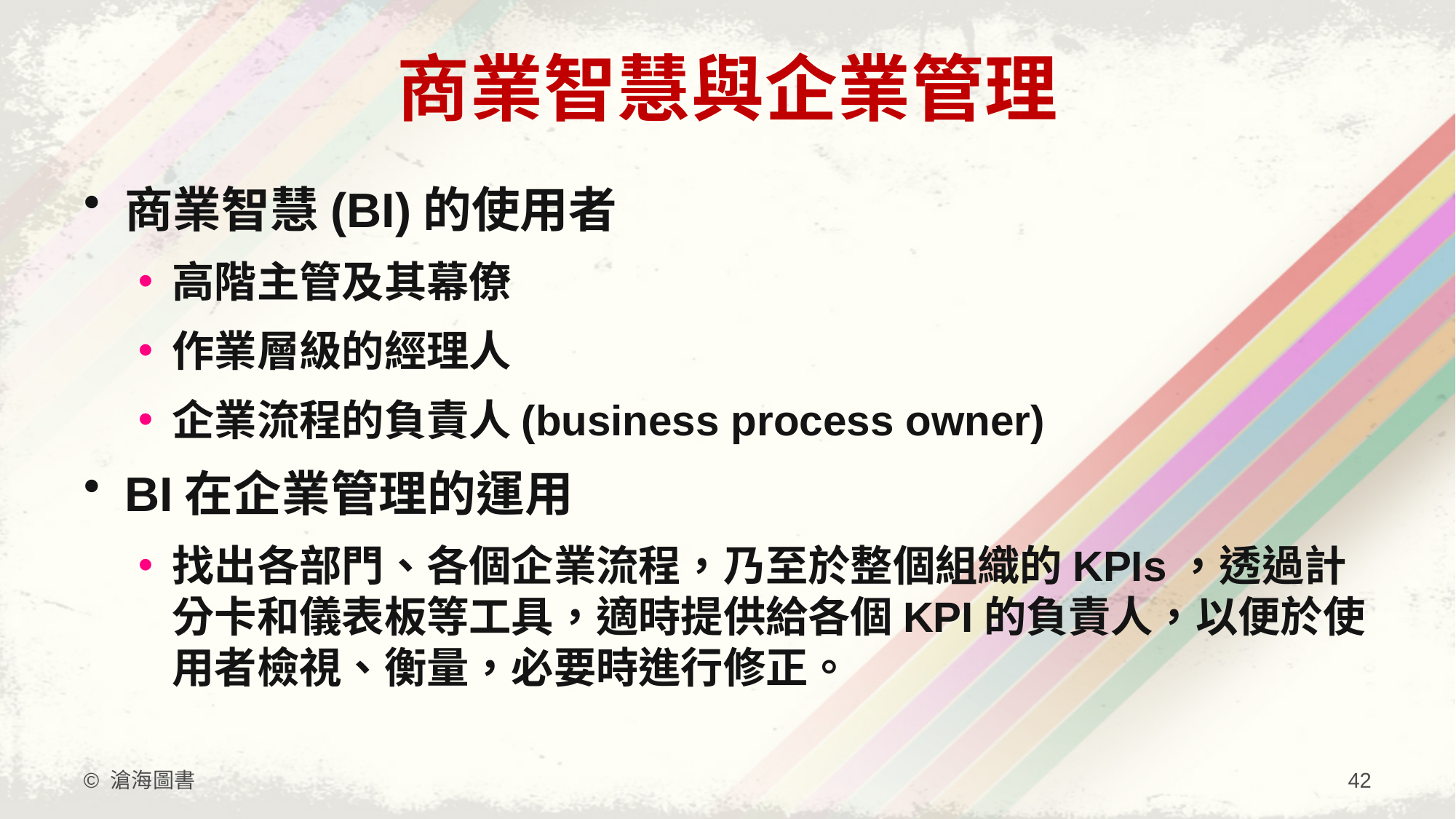

# 商業智慧與企業管理
商業智慧(BI)的使用者
高階主管及其幕僚
作業層級的經理人
企業流程的負責人(business process owner)
BI在企業管理的運用
找出各部門、各個企業流程，乃至於整個組織的KPIs，透過計分卡和儀表板等工具，適時提供給各個KPI的負責人，以便於使用者檢視、衡量，必要時進行修正。
© 滄海圖書
42